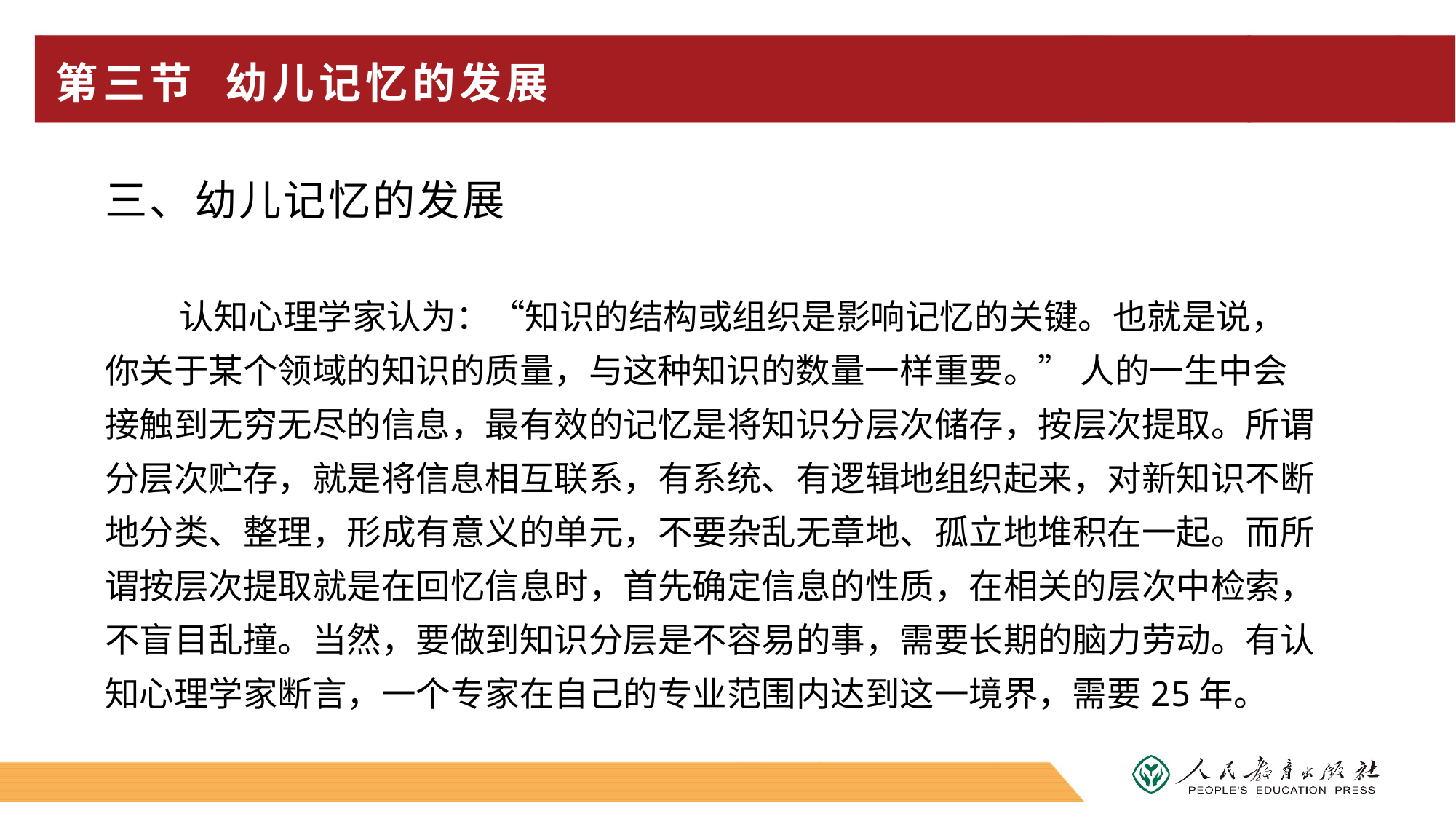

# 第三节  幼儿记忆的发展
三、幼儿记忆的发展
认知心理学家认为：“知识的结构或组织是影响记忆的关键。也就是说，你关于某个领域的知识的质量，与这种知识的数量一样重要。” 人的一生中会接触到无穷无尽的信息，最有效的记忆是将知识分层次储存，按层次提取。所谓分层次贮存，就是将信息相互联系，有系统、有逻辑地组织起来，对新知识不断地分类、整理，形成有意义的单元，不要杂乱无章地、孤立地堆积在一起。而所谓按层次提取就是在回忆信息时，首先确定信息的性质，在相关的层次中检索，不盲目乱撞。当然，要做到知识分层是不容易的事，需要长期的脑力劳动。有认知心理学家断言，一个专家在自己的专业范围内达到这一境界，需要25年。